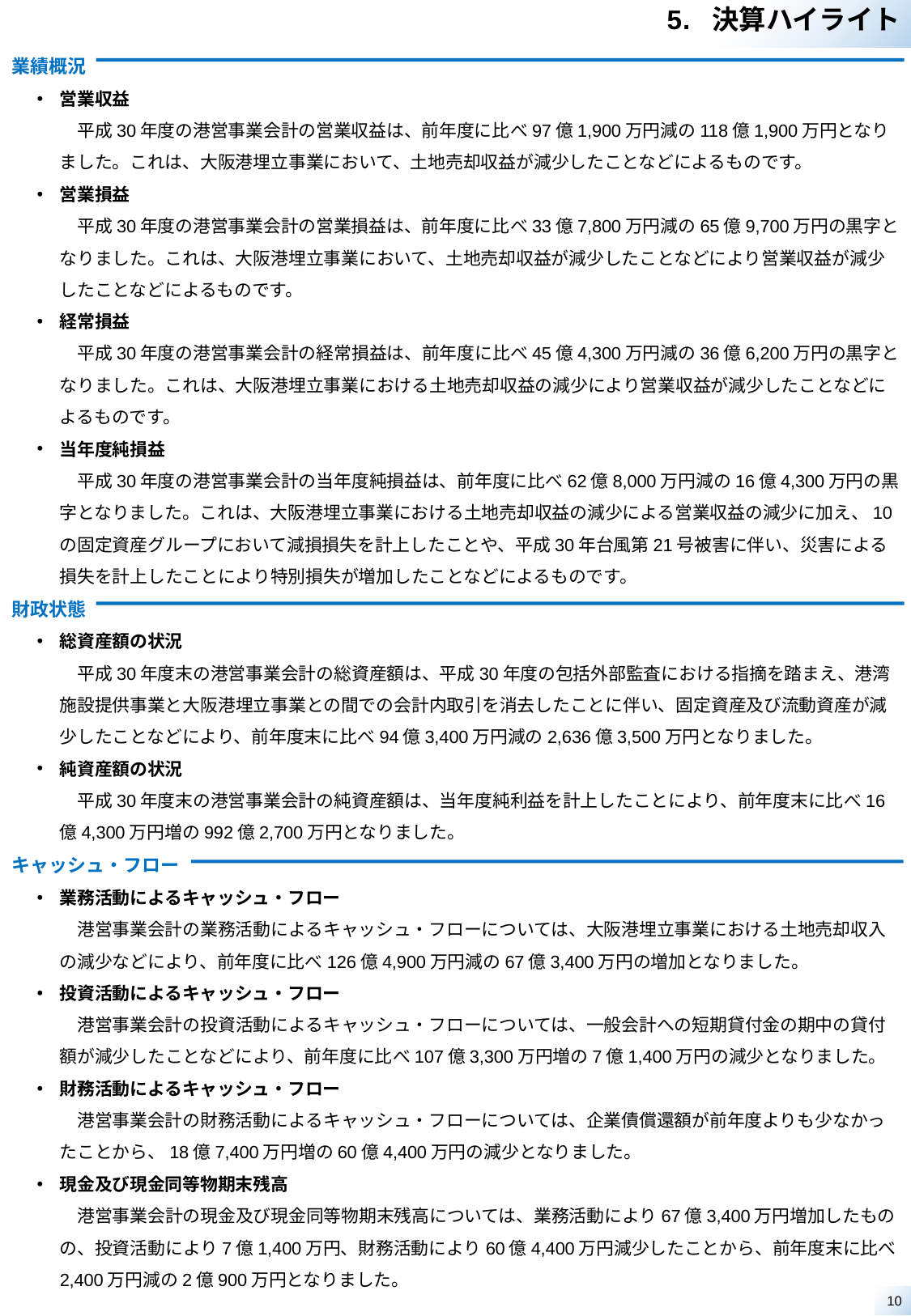

決算ハイライト
業績概況
営業収益
　平成30年度の港営事業会計の営業収益は、前年度に比べ97億1,900万円減の118億1,900万円となりました。これは、大阪港埋立事業において、土地売却収益が減少したことなどによるものです。
営業損益
　平成30年度の港営事業会計の営業損益は、前年度に比べ33億7,800万円減の65億9,700万円の黒字となりました。これは、大阪港埋立事業において、土地売却収益が減少したことなどにより営業収益が減少したことなどによるものです。
経常損益
　平成30年度の港営事業会計の経常損益は、前年度に比べ45億4,300万円減の36億6,200万円の黒字となりました。これは、大阪港埋立事業における土地売却収益の減少により営業収益が減少したことなどによるものです。
当年度純損益
　平成30年度の港営事業会計の当年度純損益は、前年度に比べ62億8,000万円減の16億4,300万円の黒字となりました。これは、大阪港埋立事業における土地売却収益の減少による営業収益の減少に加え、10の固定資産グループにおいて減損損失を計上したことや、平成30年台風第21号被害に伴い、災害による損失を計上したことにより特別損失が増加したことなどによるものです。
財政状態
総資産額の状況
　平成30年度末の港営事業会計の総資産額は、平成30年度の包括外部監査における指摘を踏まえ、港湾施設提供事業と大阪港埋立事業との間での会計内取引を消去したことに伴い、固定資産及び流動資産が減少したことなどにより、前年度末に比べ94億3,400万円減の2,636億3,500万円となりました。
純資産額の状況
　平成30年度末の港営事業会計の純資産額は、当年度純利益を計上したことにより、前年度末に比べ16億4,300万円増の992億2,700万円となりました。
キャッシュ・フロー
業務活動によるキャッシュ・フロー
　港営事業会計の業務活動によるキャッシュ・フローについては、大阪港埋立事業における土地売却収入の減少などにより、前年度に比べ126億4,900万円減の67億3,400万円の増加となりました。
投資活動によるキャッシュ・フロー
　港営事業会計の投資活動によるキャッシュ・フローについては、一般会計への短期貸付金の期中の貸付額が減少したことなどにより、前年度に比べ107億3,300万円増の7億1,400万円の減少となりました。
財務活動によるキャッシュ・フロー
　港営事業会計の財務活動によるキャッシュ・フローについては、企業債償還額が前年度よりも少なかったことから、18億7,400万円増の60億4,400万円の減少となりました。
現金及び現金同等物期末残高
　港営事業会計の現金及び現金同等物期末残高については、業務活動により67億3,400万円増加したものの、投資活動により7億1,400万円、財務活動により60億4,400万円減少したことから、前年度末に比べ2,400万円減の2億900万円となりました。
10